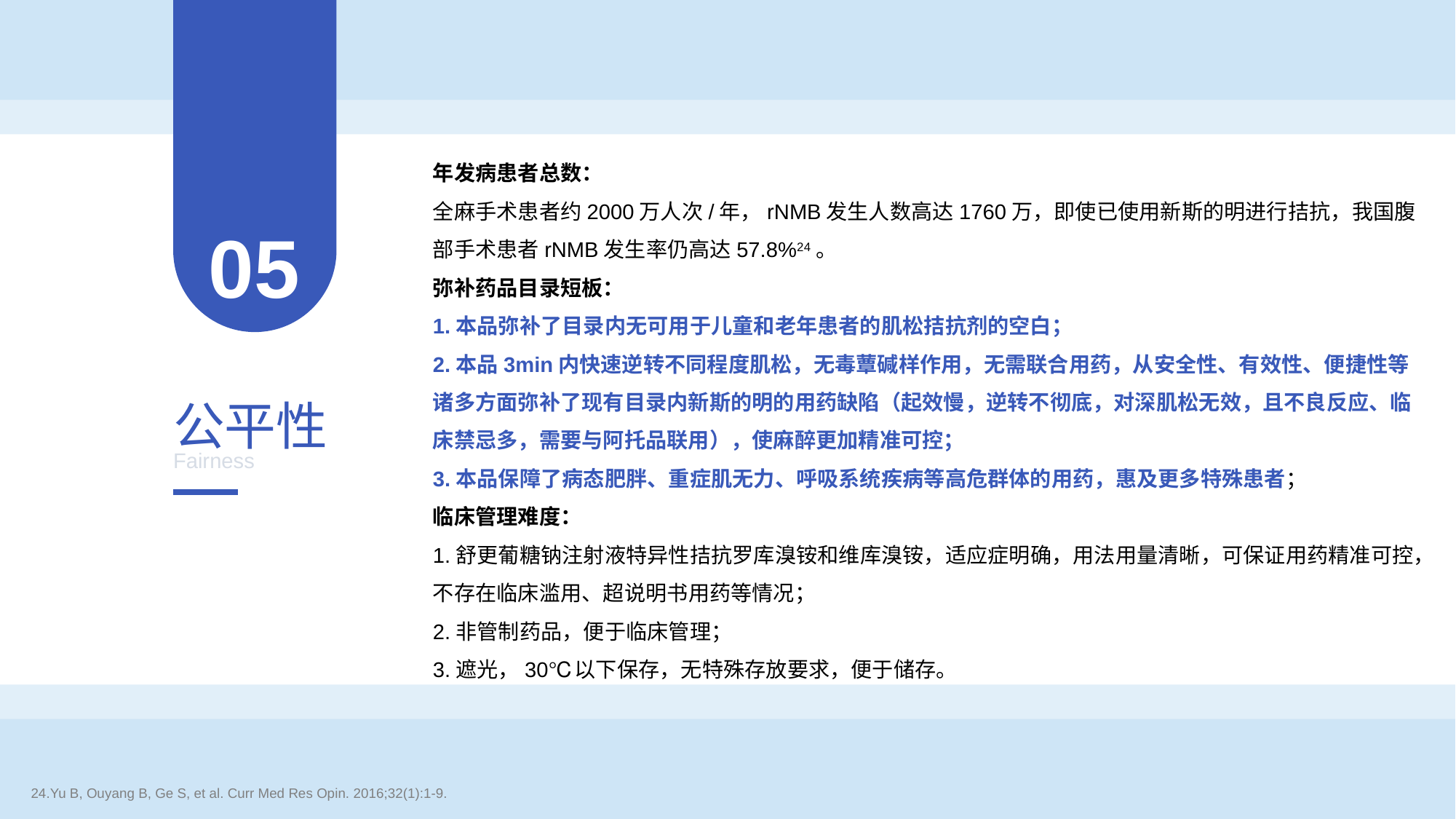

年发病患者总数：
全麻手术患者约2000万人次/年，rNMB发生人数高达1760万，即使已使用新斯的明进行拮抗，我国腹部手术患者rNMB发生率仍高达57.8%24。
弥补药品目录短板：
1.本品弥补了目录内无可用于儿童和老年患者的肌松拮抗剂的空白；
2.本品3min内快速逆转不同程度肌松，无毒蕈碱样作用，无需联合用药，从安全性、有效性、便捷性等诸多方面弥补了现有目录内新斯的明的用药缺陷（起效慢，逆转不彻底，对深肌松无效，且不良反应、临床禁忌多，需要与阿托品联用），使麻醉更加精准可控；
3.本品保障了病态肥胖、重症肌无力、呼吸系统疾病等高危群体的用药，惠及更多特殊患者；
临床管理难度：
1.舒更葡糖钠注射液特异性拮抗罗库溴铵和维库溴铵，适应症明确，用法用量清晰，可保证用药精准可控，不存在临床滥用、超说明书用药等情况；
2.非管制药品，便于临床管理；
3.遮光，30℃以下保存，无特殊存放要求，便于储存。
05
公平性
Fairness
24.Yu B, Ouyang B, Ge S, et al. Curr Med Res Opin. 2016;32(1):1-9.